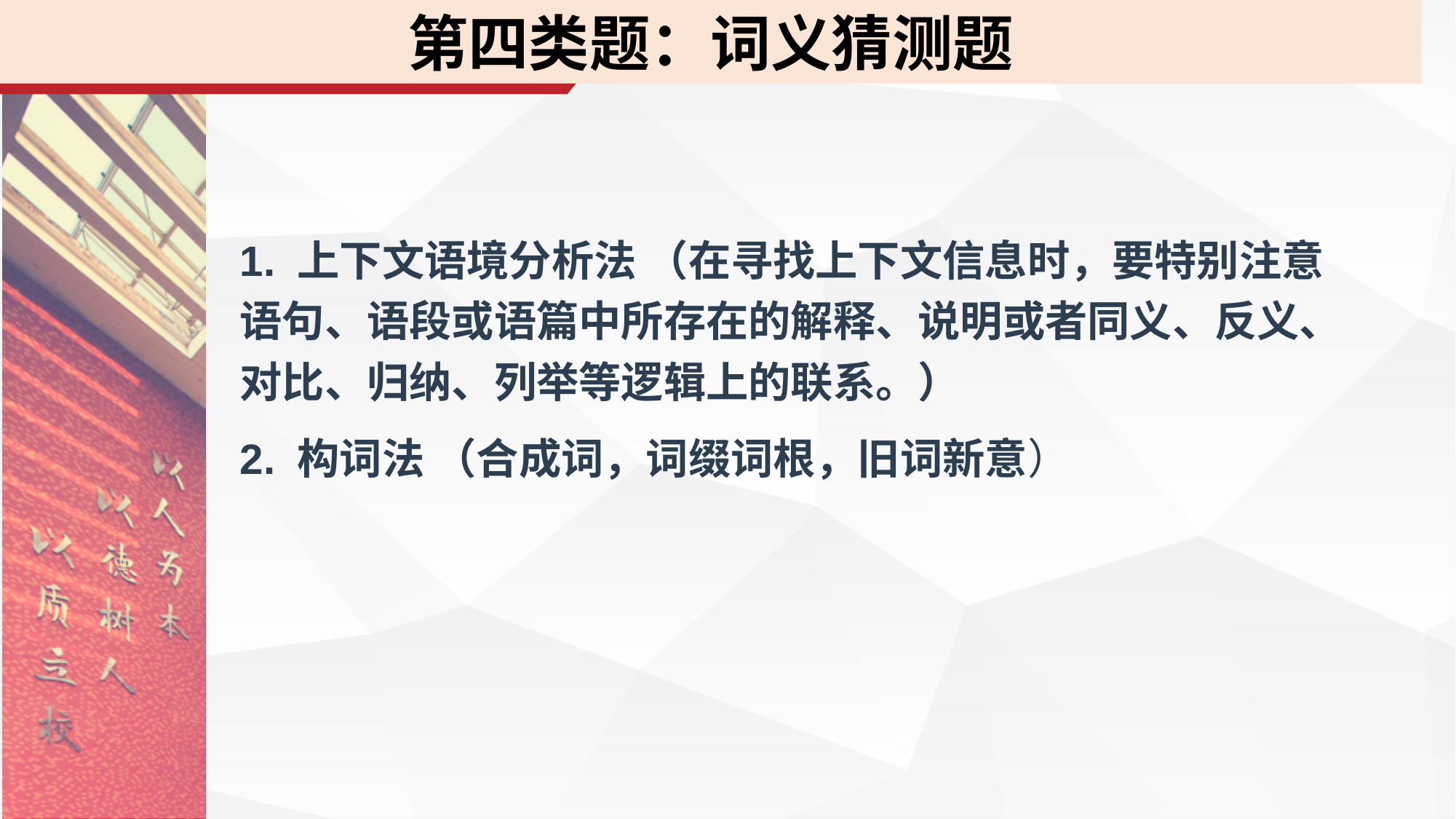

第四类题：词义猜测题
#
1. 上下文语境分析法 （在寻找上下文信息时，要特别注意语句、语段或语篇中所存在的解释、说明或者同义、反义、对比、归纳、列举等逻辑上的联系。）
2. 构词法 （合成词，词缀词根，旧词新意）